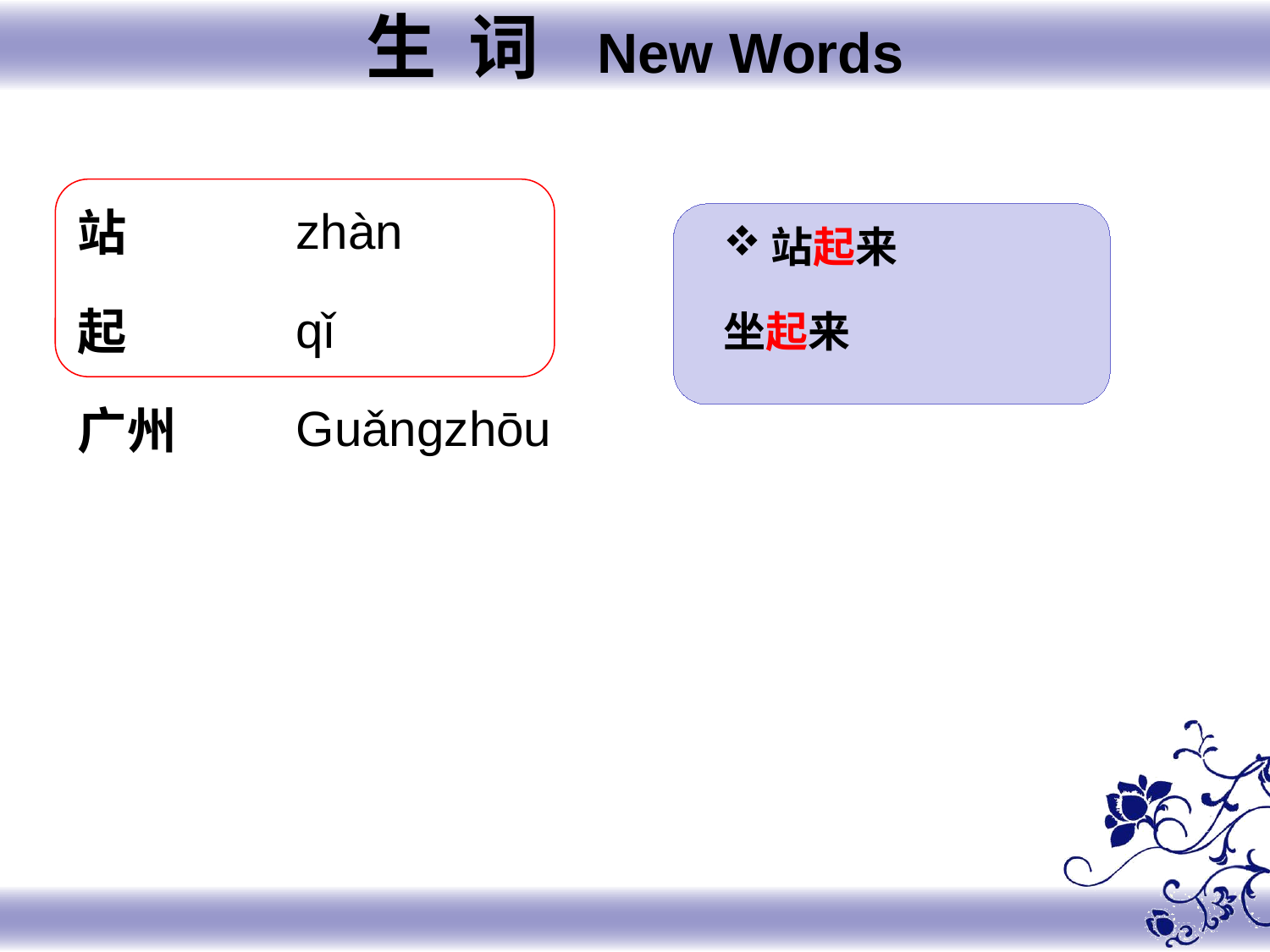

生  词   New Words
zhàn
qǐ
Guǎnɡzhōu

站
起
广州

站起来
坐起来